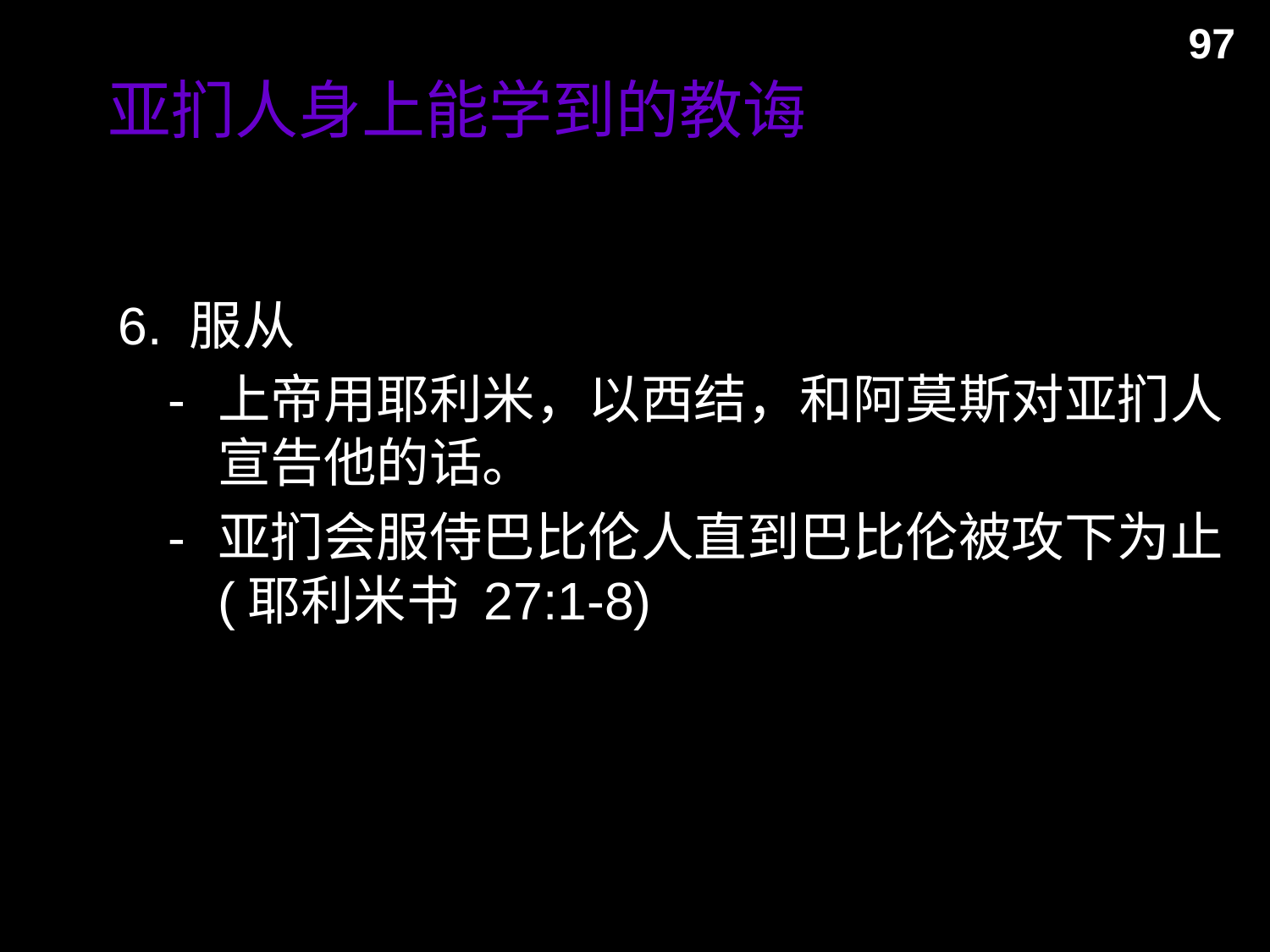

97
亚扪人身上能学到的教诲
6. 服从
-	上帝用耶利米，以西结，和阿莫斯对亚扪人宣告他的话。
-	亚扪会服侍巴比伦人直到巴比伦被攻下为止 (耶利米书 27:1-8)